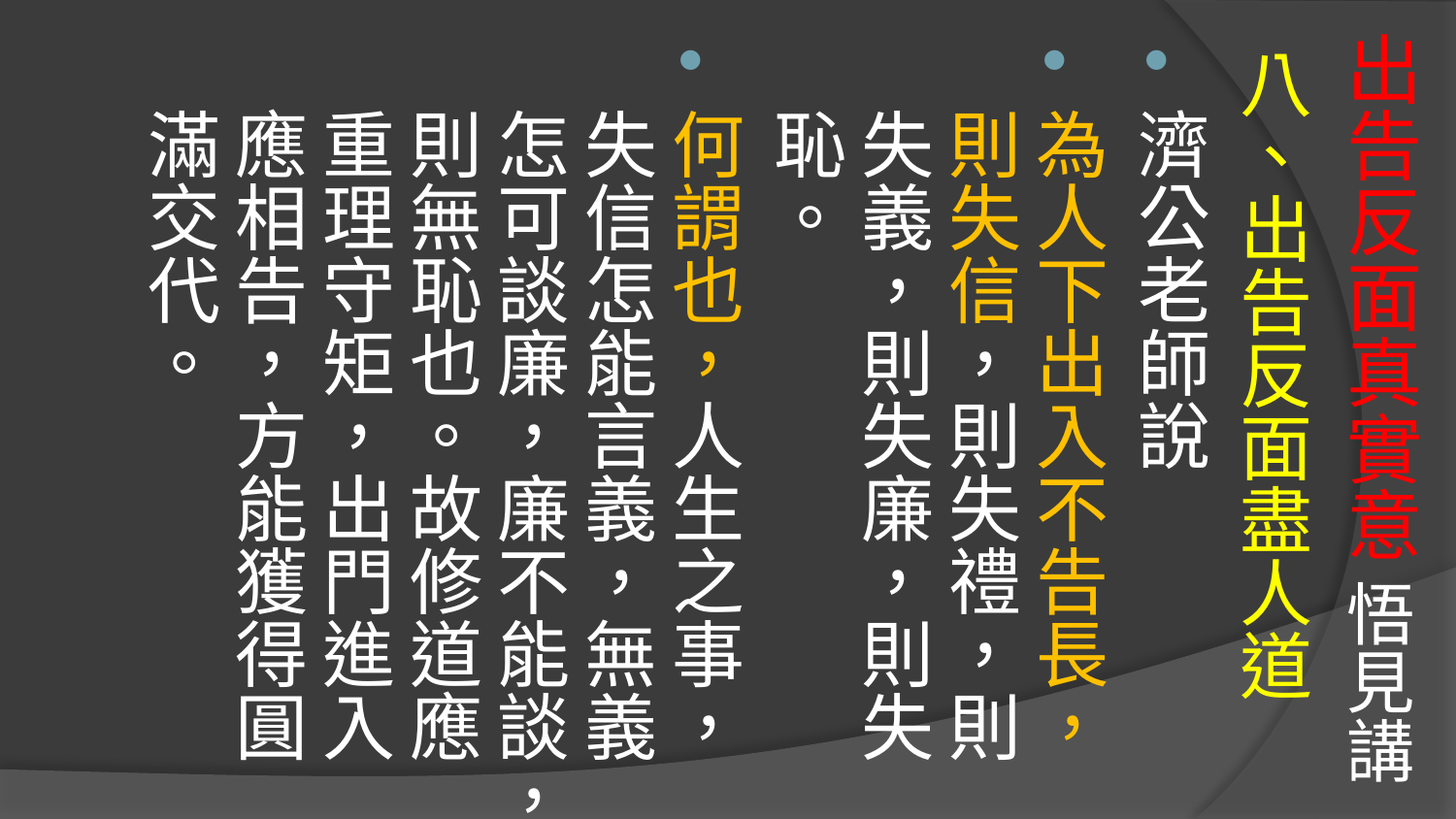

# 出告反面真實意 悟見講
八、出告反面盡人道
濟公老師說
為人下出入不告長，則失信，則失禮，則失義，則失廉，則失恥。
何謂也，人生之事，失信怎能言義，無義怎可談廉，廉不能談，則無恥也。故修道應重理守矩，出門進入應相告，方能獲得圓滿交代。